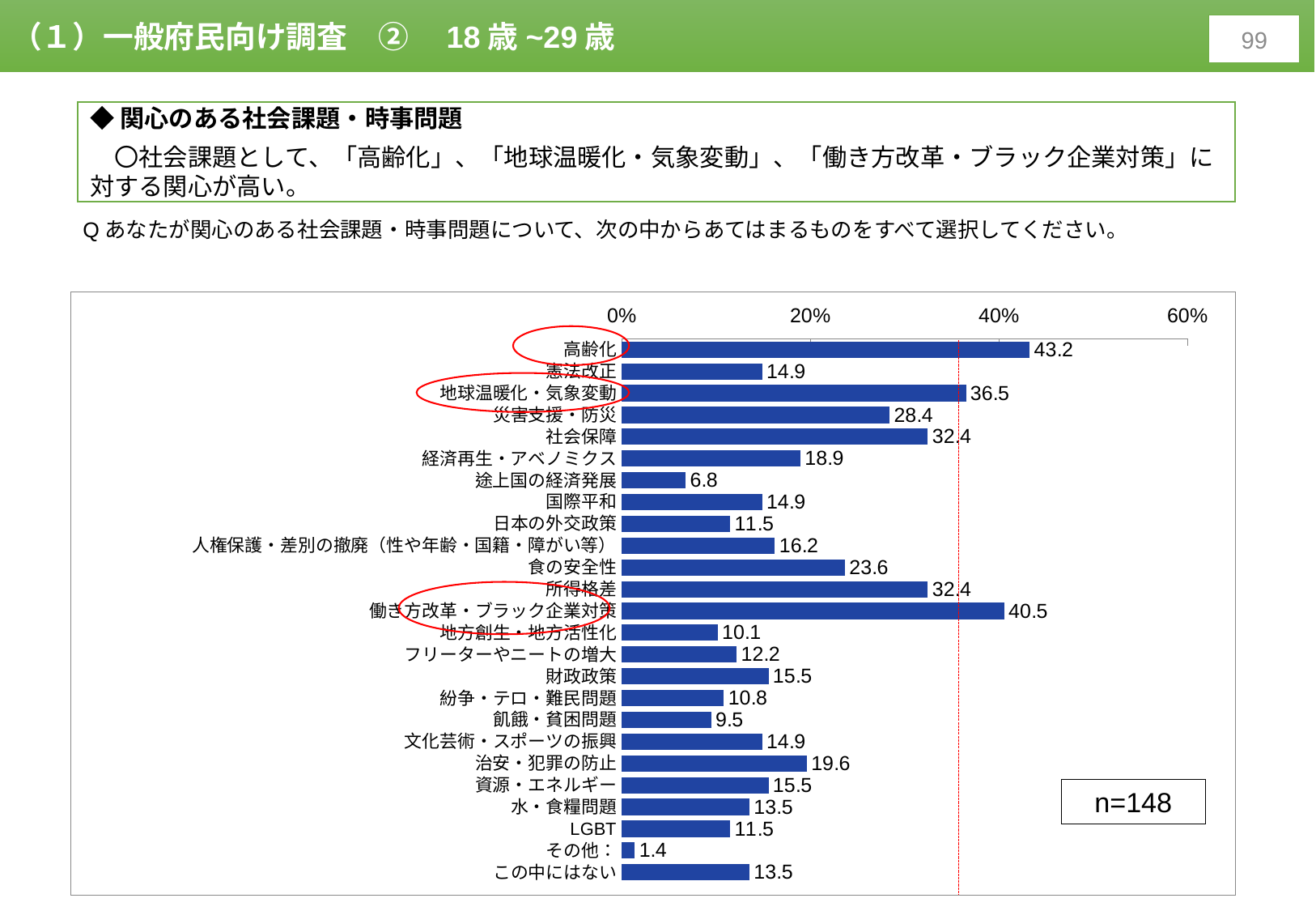

（１）一般府民向け調査　②　18歳~29歳
99
◆関心のある社会課題・時事問題
　〇社会課題として、「高齢化」、「地球温暖化・気象変動」、「働き方改革・ブラック企業対策」に対する関心が高い。
Qあなたが関心のある社会課題・時事問題について、次の中からあてはまるものをすべて選択してください。

### Chart

| Category |  |
|---|---|
| 高齢化 | 43.243243243243 |
| 憲法改正 | 14.864864864865 |
| 地球温暖化・気象変動 | 36.486486486486 |
| 災害支援・防災 | 28.378378378378 |
| 社会保障 | 32.432432432432 |
| 経済再生・アベノミクス | 18.918918918919 |
| 途上国の経済発展 | 6.7567567567568 |
| 国際平和 | 14.864864864865 |
| 日本の外交政策 | 11.486486486486 |
| 人権保護・差別の撤廃（性や年齢・国籍・障がい等） | 16.216216216216 |
| 食の安全性 | 23.648648648649 |
| 所得格差 | 32.432432432432 |
| 働き方改革・ブラック企業対策 | 40.540540540541 |
| 地方創生・地方活性化 | 10.135135135135 |
| フリーターやニートの増大 | 12.162162162162 |
| 財政政策 | 15.540540540541 |
| 紛争・テロ・難民問題 | 10.810810810811 |
| 飢餓・貧困問題 | 9.4594594594595 |
| 文化芸術・スポーツの振興 | 14.864864864865 |
| 治安・犯罪の防止 | 19.594594594595 |
| 資源・エネルギー | 15.540540540541 |
| 水・食糧問題 | 13.513513513514 |
| LGBT | 11.486486486486 |
| その他： | 1.3513513513514 |
| この中にはない | 13.513513513514 |

n=148